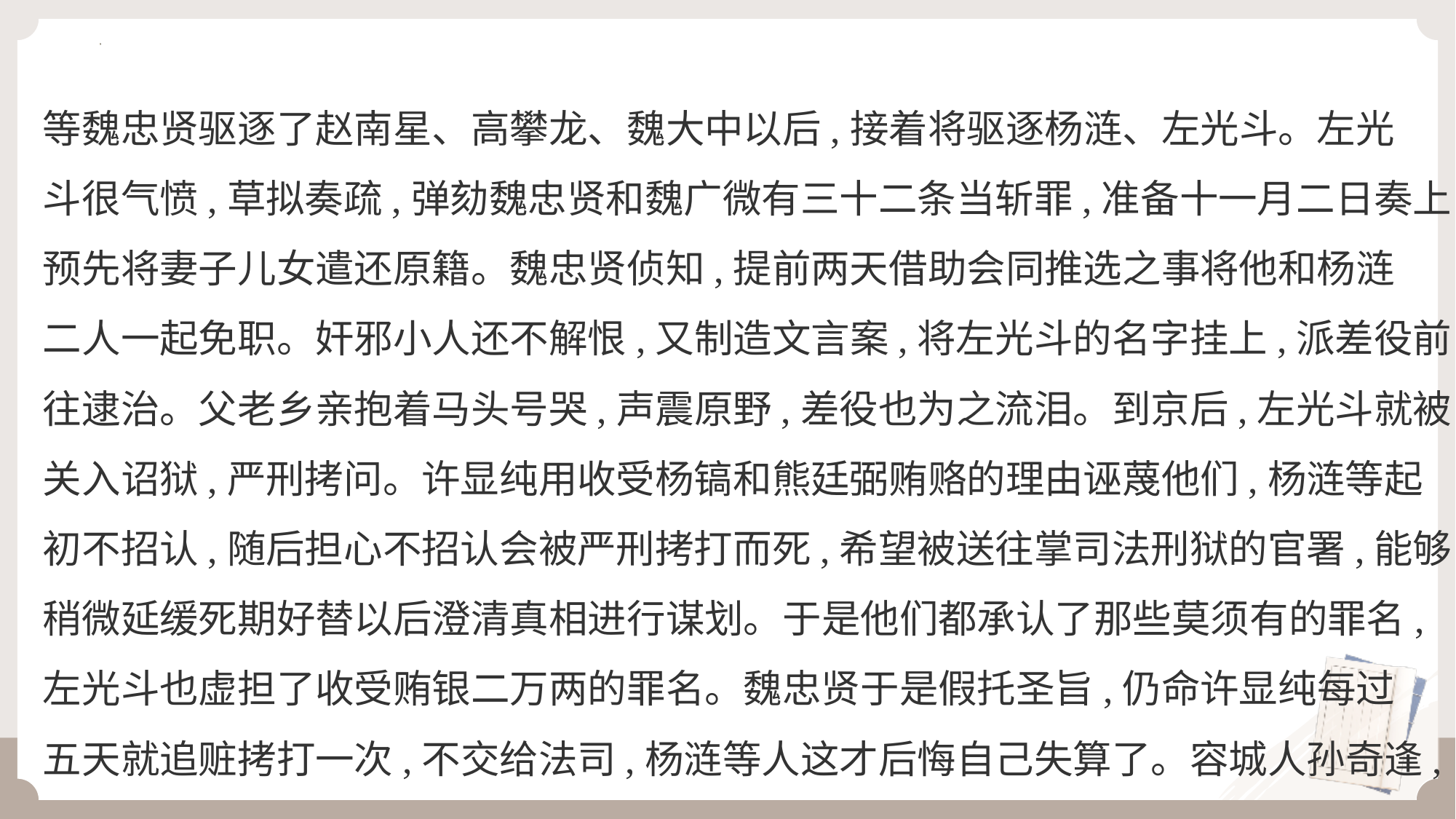

等魏忠贤驱逐了赵南星、高攀龙、魏大中以后,接着将驱逐杨涟、左光斗。左光
斗很气愤,草拟奏疏,弹劾魏忠贤和魏广微有三十二条当斩罪,准备十一月二日奏上,
预先将妻子儿女遣还原籍。魏忠贤侦知,提前两天借助会同推选之事将他和杨涟
二人一起免职。奸邪小人还不解恨,又制造文言案,将左光斗的名字挂上,派差役前
往逮治。父老乡亲抱着马头号哭,声震原野,差役也为之流泪。到京后,左光斗就被
关入诏狱,严刑拷问。许显纯用收受杨镐和熊廷弼贿赂的理由诬蔑他们,杨涟等起
初不招认,随后担心不招认会被严刑拷打而死,希望被送往掌司法刑狱的官署,能够
稍微延缓死期好替以后澄清真相进行谋划。于是他们都承认了那些莫须有的罪名,
左光斗也虚担了收受贿银二万两的罪名。魏忠贤于是假托圣旨,仍命许显纯每过
五天就追赃拷打一次,不交给法司,杨涟等人这才后悔自己失算了。容城人孙奇逢,